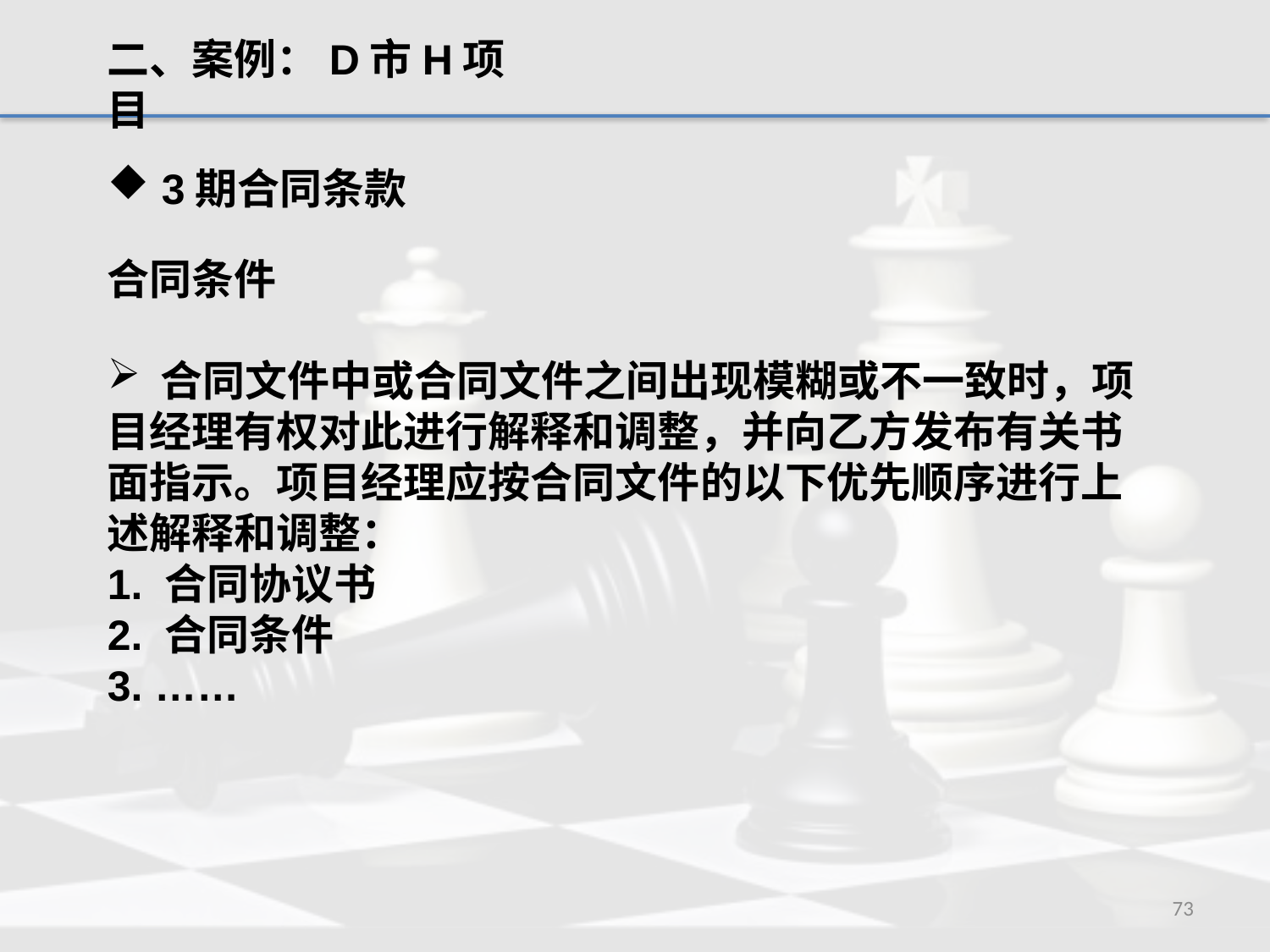

二、案例：D市H项目
 3期合同条款
合同条件

 合同文件中或合同文件之间出现模糊或不一致时，项目经理有权对此进行解释和调整，并向乙方发布有关书面指示。项目经理应按合同文件的以下优先顺序进行上述解释和调整：
1. 合同协议书
2. 合同条件
3. ……

…

73